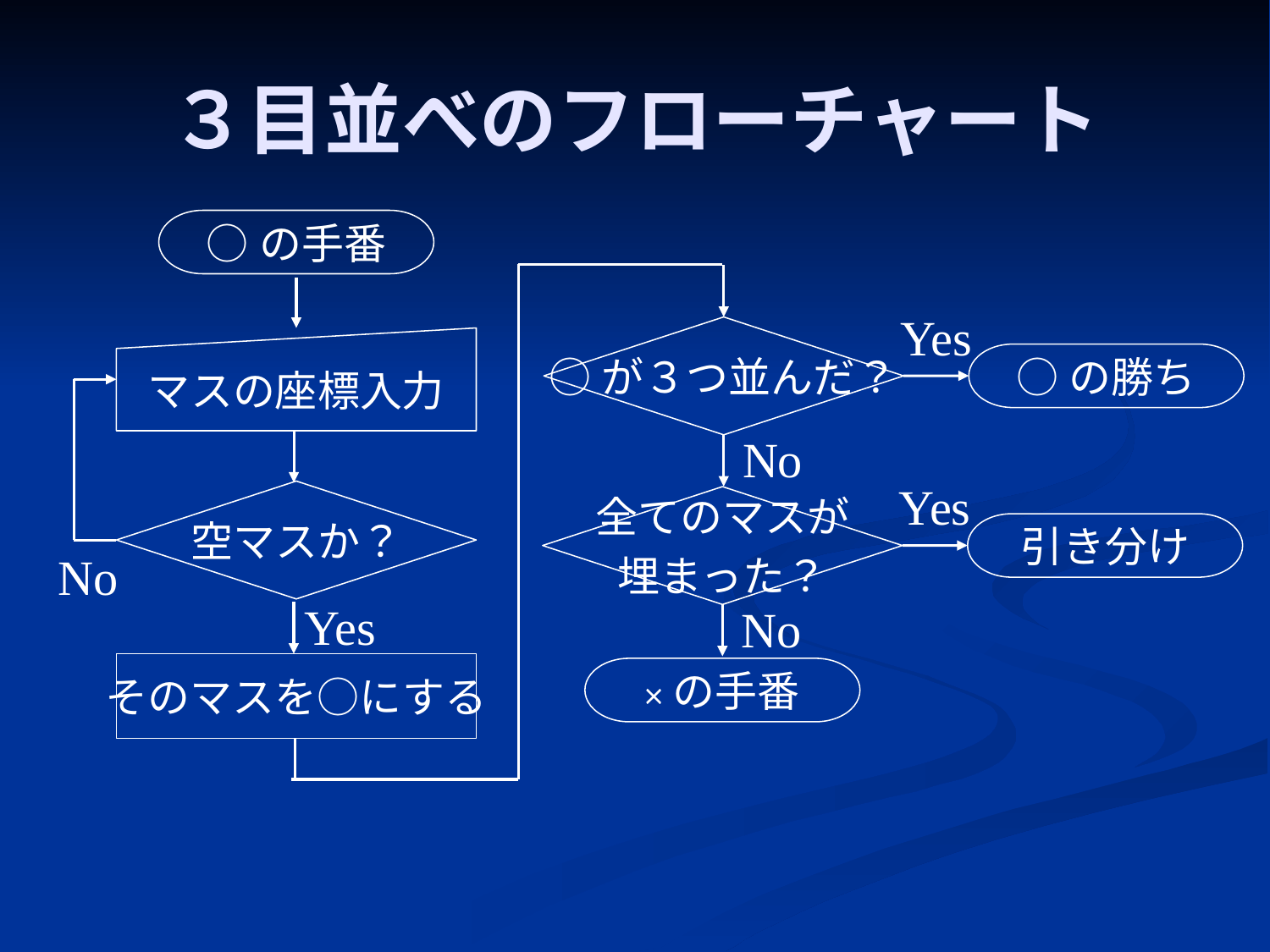

# ３目並べのフローチャート
○の手番
Yes
○が３つ並んだ？
マスの座標入力
○の勝ち
No
Yes
空マスか？
全てのマスが
埋まった？
引き分け
No
Yes
No
そのマスを○にする
×の手番